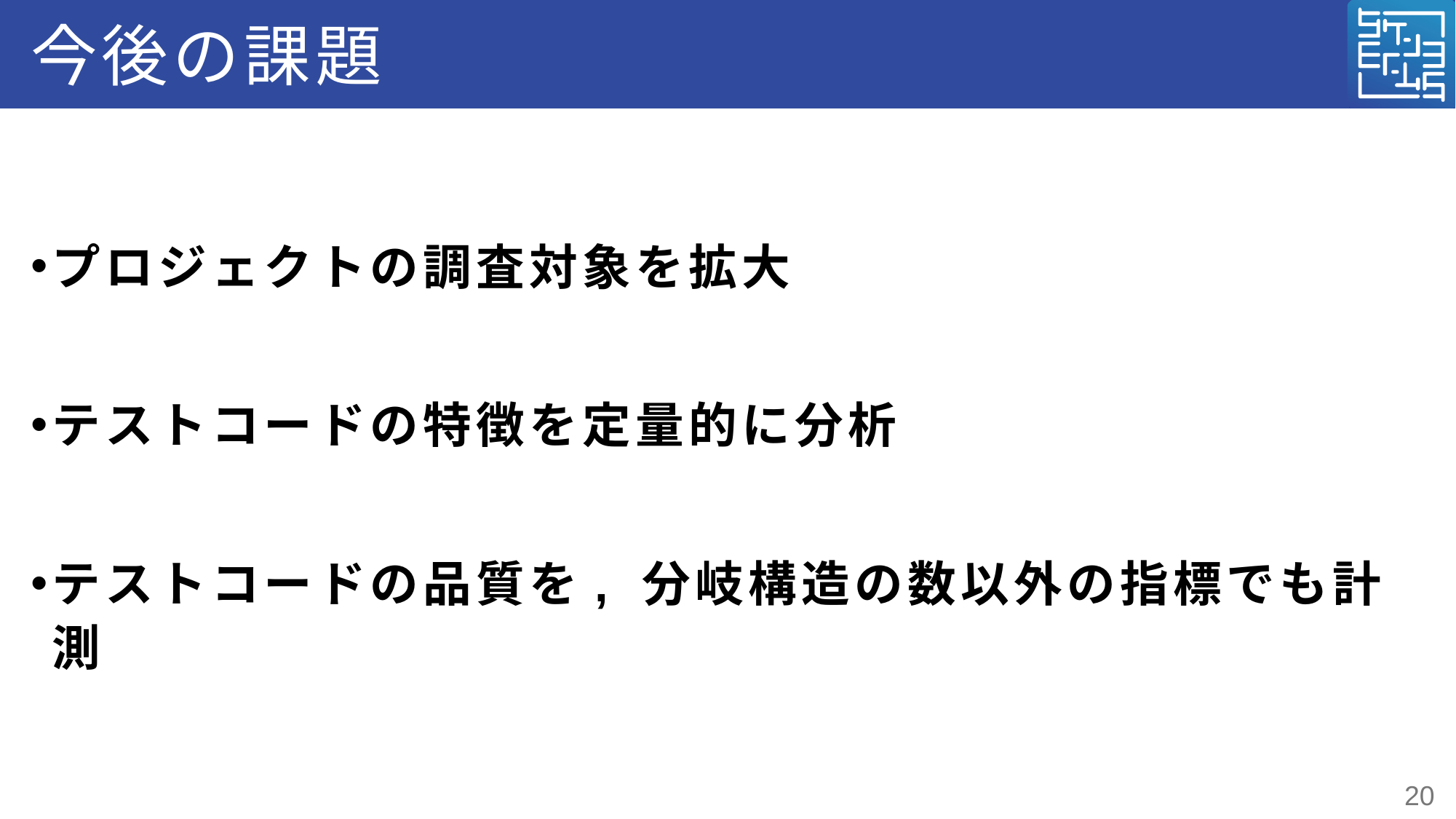

# 今後の課題
プロジェクトの調査対象を拡大

テストコードの特徴を定量的に分析

テストコードの品質を, 分岐構造の数以外の指標でも計測
20